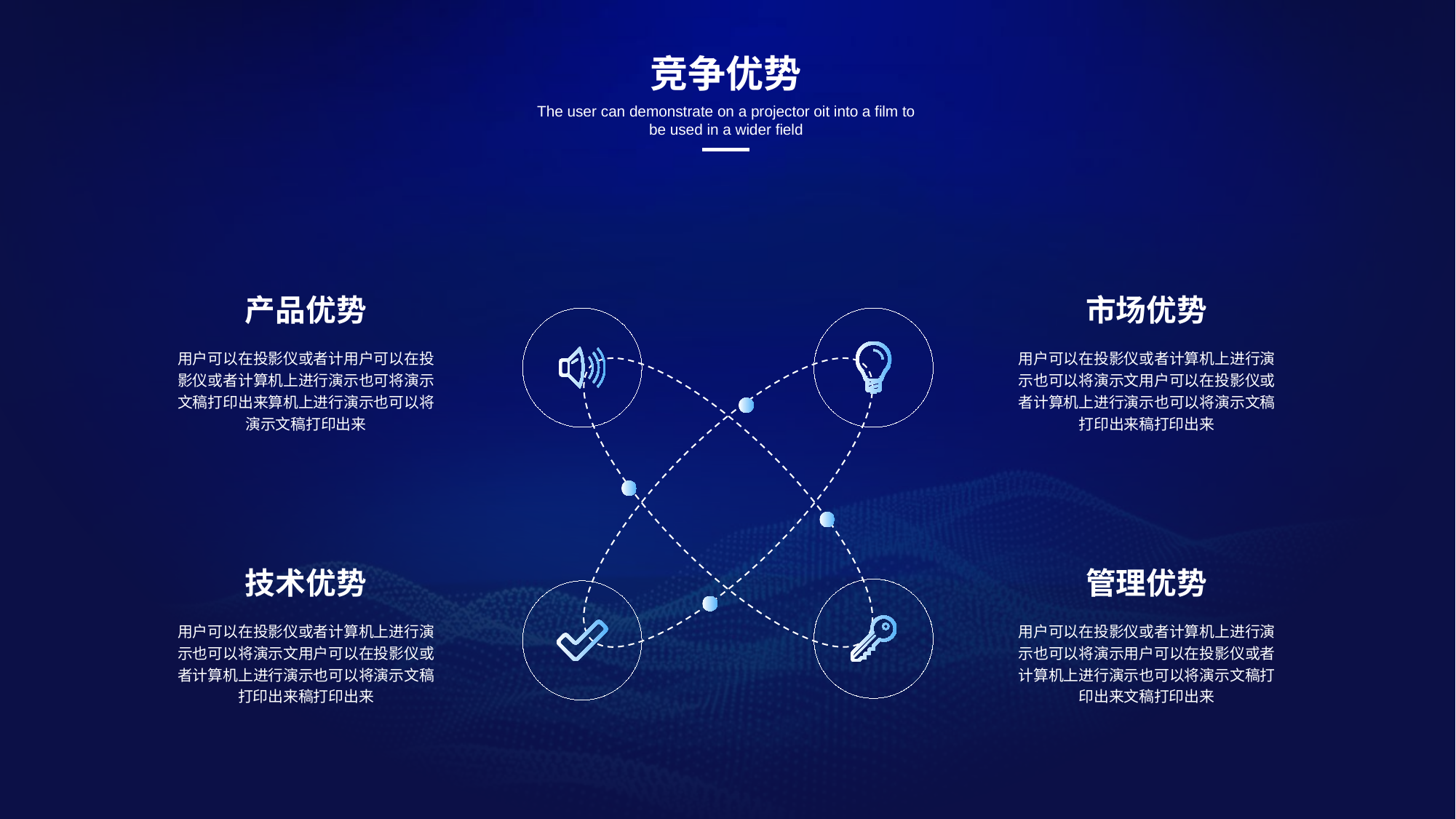

竞争优势
The user can demonstrate on a projector oit into a film to be used in a wider field
产品优势
用户可以在投影仪或者计用户可以在投影仪或者计算机上进行演示也可将演示文稿打印出来算机上进行演示也可以将演示文稿打印出来
市场优势
用户可以在投影仪或者计算机上进行演示也可以将演示文用户可以在投影仪或者计算机上进行演示也可以将演示文稿打印出来稿打印出来

技术优势
用户可以在投影仪或者计算机上进行演示也可以将演示文用户可以在投影仪或者计算机上进行演示也可以将演示文稿打印出来稿打印出来
管理优势
用户可以在投影仪或者计算机上进行演示也可以将演示用户可以在投影仪或者计算机上进行演示也可以将演示文稿打印出来文稿打印出来